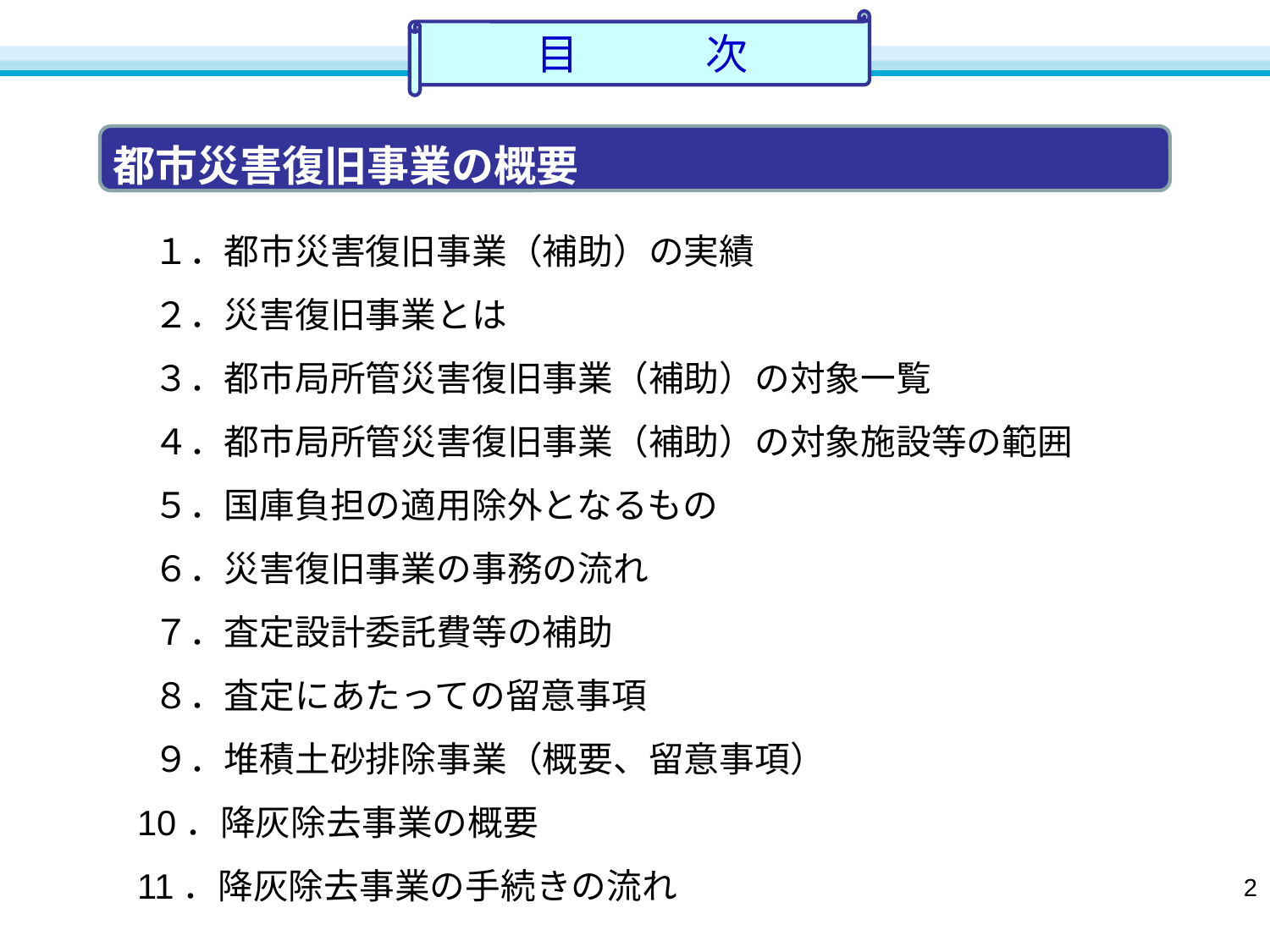

目　　　次
都市災害復旧事業の概要
 １．都市災害復旧事業（補助）の実績
 ２．災害復旧事業とは
 ３．都市局所管災害復旧事業（補助）の対象一覧
 ４．都市局所管災害復旧事業（補助）の対象施設等の範囲
 ５．国庫負担の適用除外となるもの
 ６．災害復旧事業の事務の流れ
 ７．査定設計委託費等の補助
 ８．査定にあたっての留意事項
 ９．堆積土砂排除事業（概要、留意事項）
10．降灰除去事業の概要
11．降灰除去事業の手続きの流れ
2